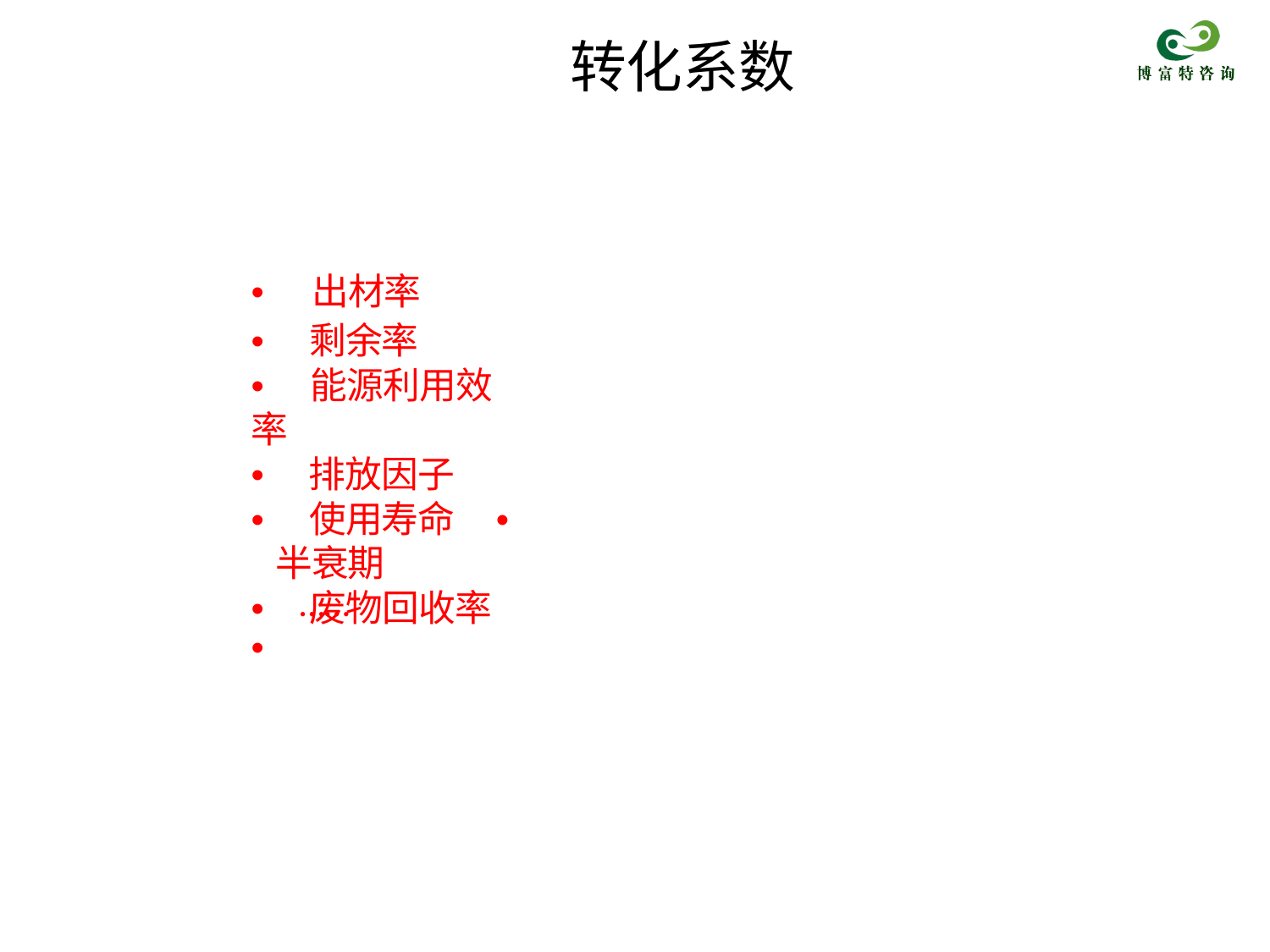

转化系数

•   出材率
•   剩余率
•   能源利用效率
•   排放因子
•   使用寿命     •   半衰期
•   废物回收率
•

……